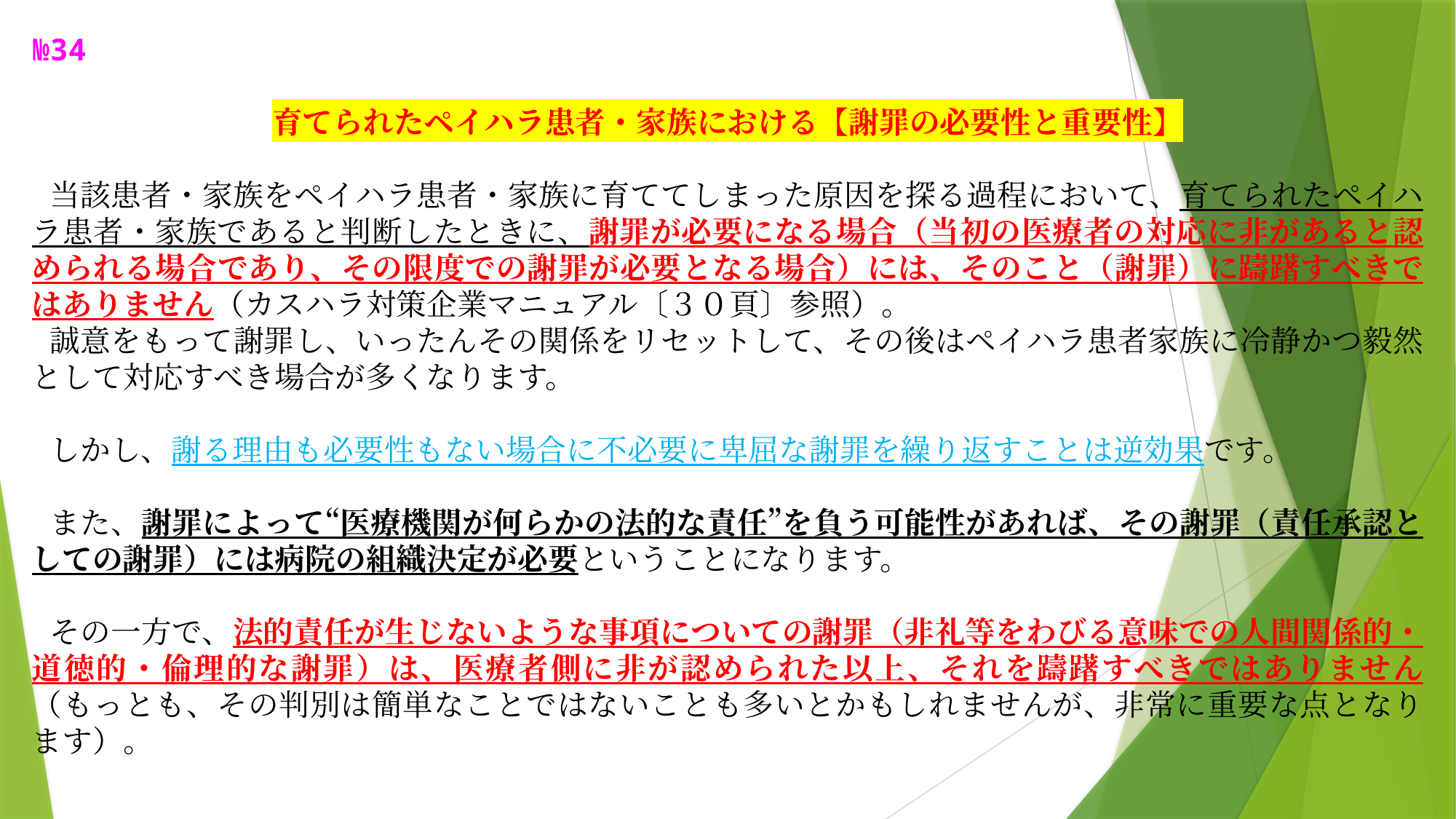

№34

育てられたペイハラ患者・家族における【謝罪の必要性と重要性】

当該患者・家族をペイハラ患者・家族に育ててしまった原因を探る過程において、育てられたペイハラ患者・家族であると判断したときに、謝罪が必要になる場合（当初の医療者の対応に非があると認められる場合であり、その限度での謝罪が必要となる場合）には、そのこと（謝罪）に躊躇すべきではありません（カスハラ対策企業マニュアル〔３０頁〕参照）。
誠意をもって謝罪し、いったんその関係をリセットして、その後はペイハラ患者家族に冷静かつ毅然として対応すべき場合が多くなります。

しかし、謝る理由も必要性もない場合に不必要に卑屈な謝罪を繰り返すことは逆効果です。

また、謝罪によって“医療機関が何らかの法的な責任”を負う可能性があれば、その謝罪（責任承認としての謝罪）には病院の組織決定が必要ということになります。

その一方で、法的責任が生じないような事項についての謝罪（非礼等をわびる意味での人間関係的・道徳的・倫理的な謝罪）は、医療者側に非が認められた以上、それを躊躇すべきではありません（もっとも、その判別は簡単なことではないことも多いとかもしれませんが、非常に重要な点となります）。